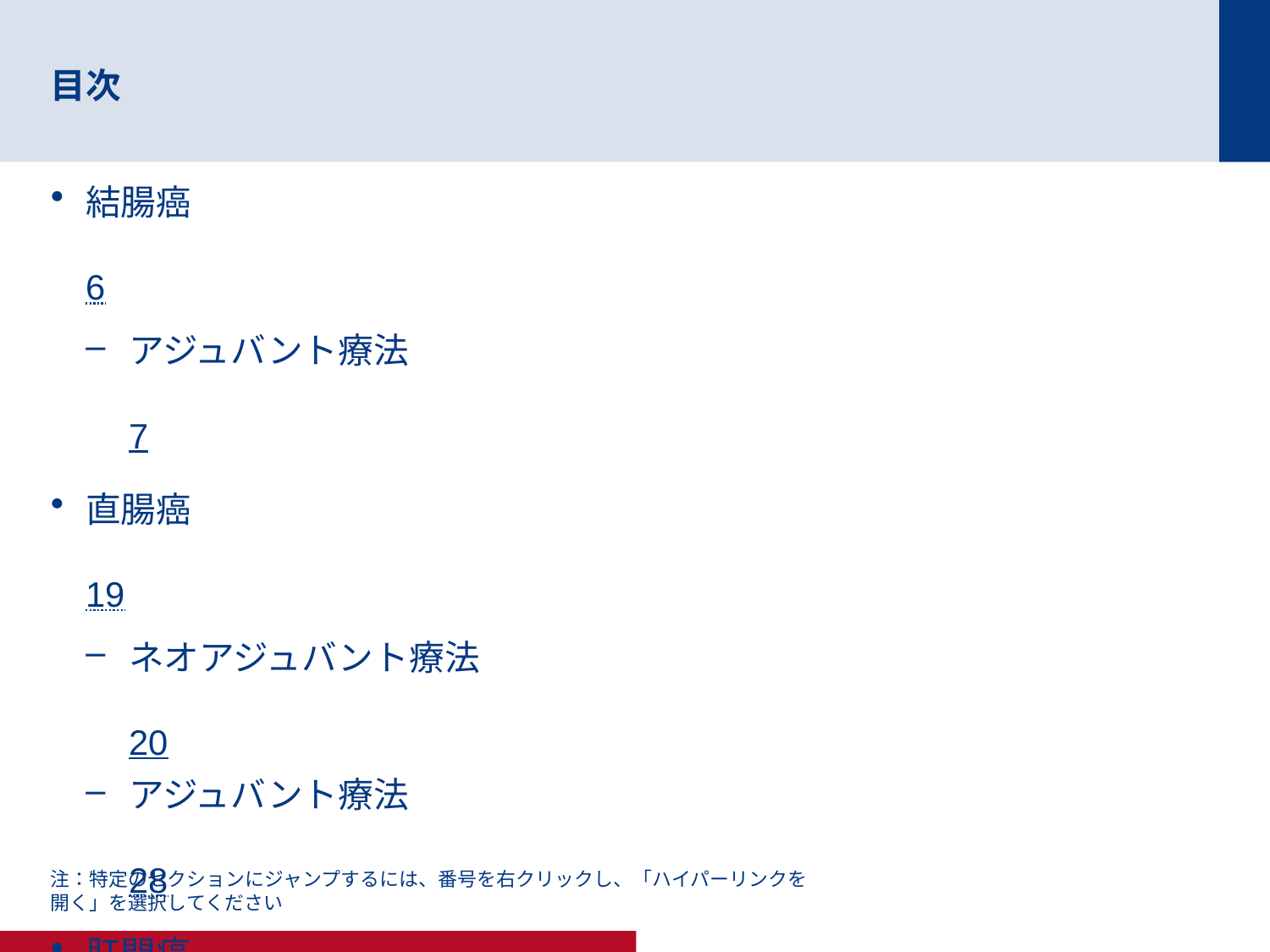

# 目次
結腸癌	6
アジュバント療法	7
直腸癌	19
ネオアジュバント療法	20
アジュバント療法	28
肛門癌	32
結腸直腸癌	36

注：特定のセクションにジャンプするには、番号を右クリックし、「ハイパーリンクを開く」を選択してください